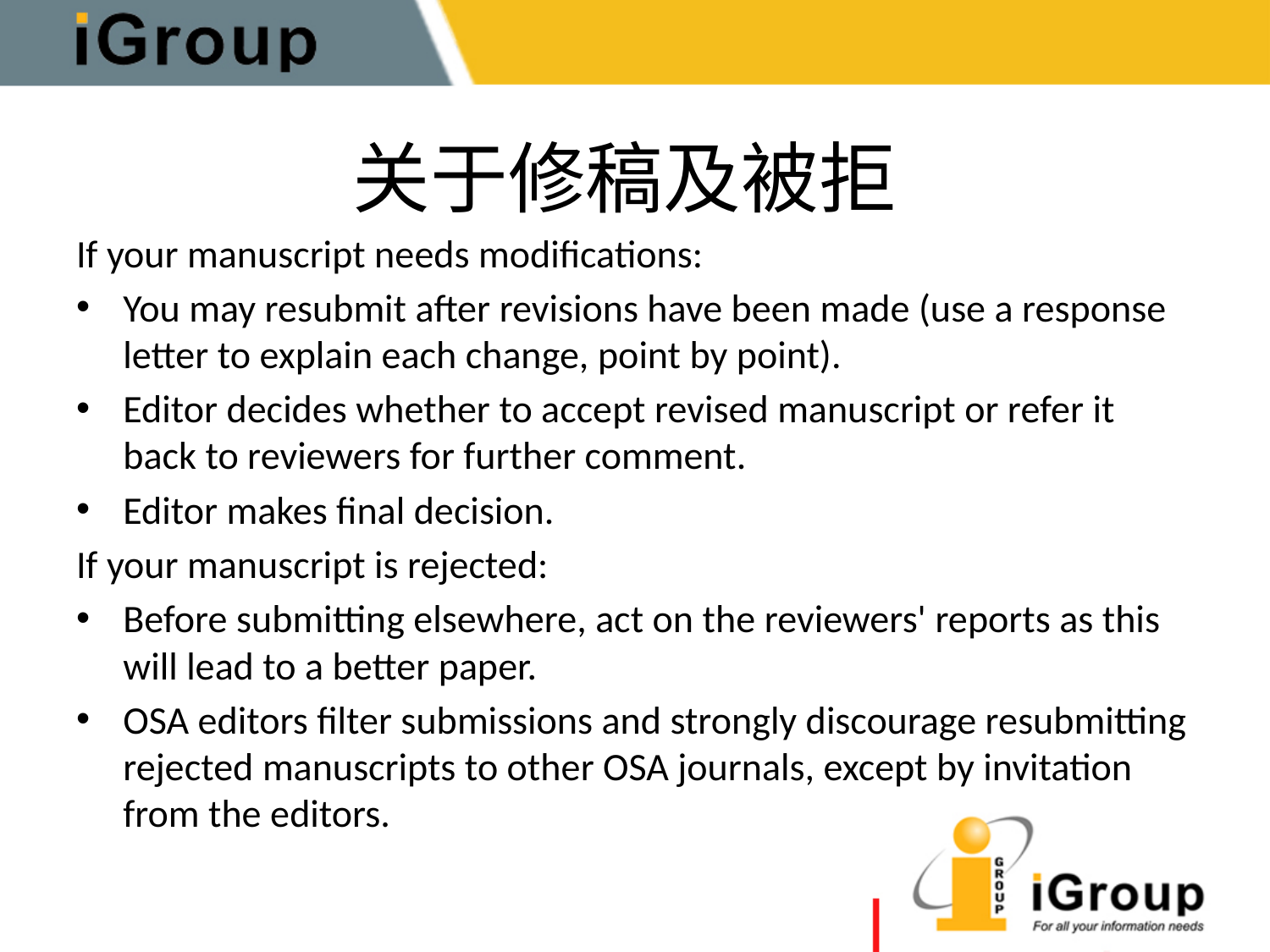

# 关于修稿及被拒
If your manuscript needs modifications:
You may resubmit after revisions have been made (use a response letter to explain each change, point by point).
Editor decides whether to accept revised manuscript or refer it back to reviewers for further comment.
Editor makes final decision.
If your manuscript is rejected:
Before submitting elsewhere, act on the reviewers' reports as this will lead to a better paper.
OSA editors filter submissions and strongly discourage resubmitting rejected manuscripts to other OSA journals, except by invitation from the editors.